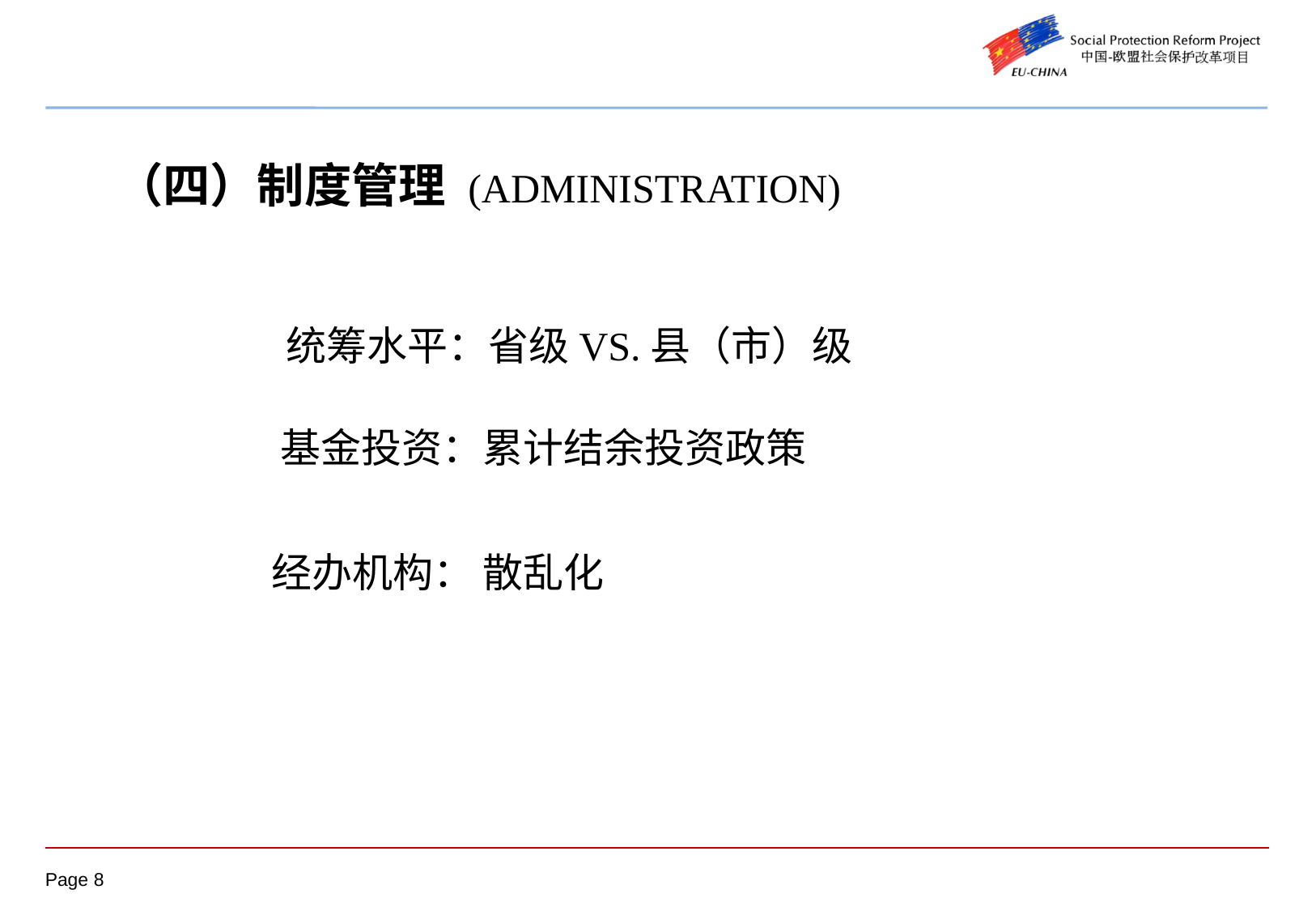

（四）制度管理 (Administration)
          统筹水平：省级vs.县（市）级

                 基金投资：累计结余投资政策

                经办机构： 散乱化